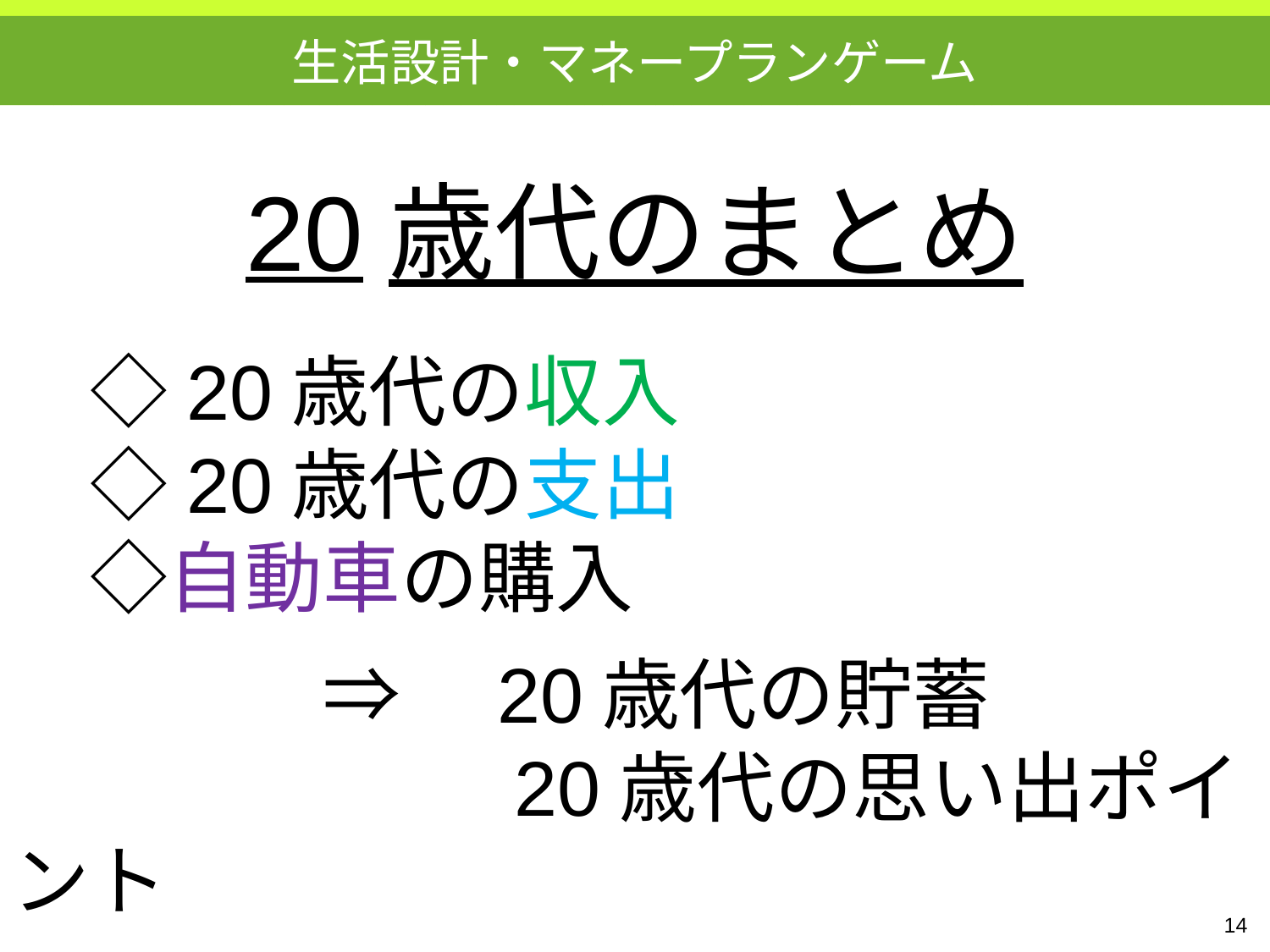

生活設計・マネープランゲーム
20歳代のまとめ

　◇20歳代の収入
　◇20歳代の支出
　◇自動車の購入

　　　　⇒　20歳代の貯蓄
　　　　　　 20歳代の思い出ポイント
14